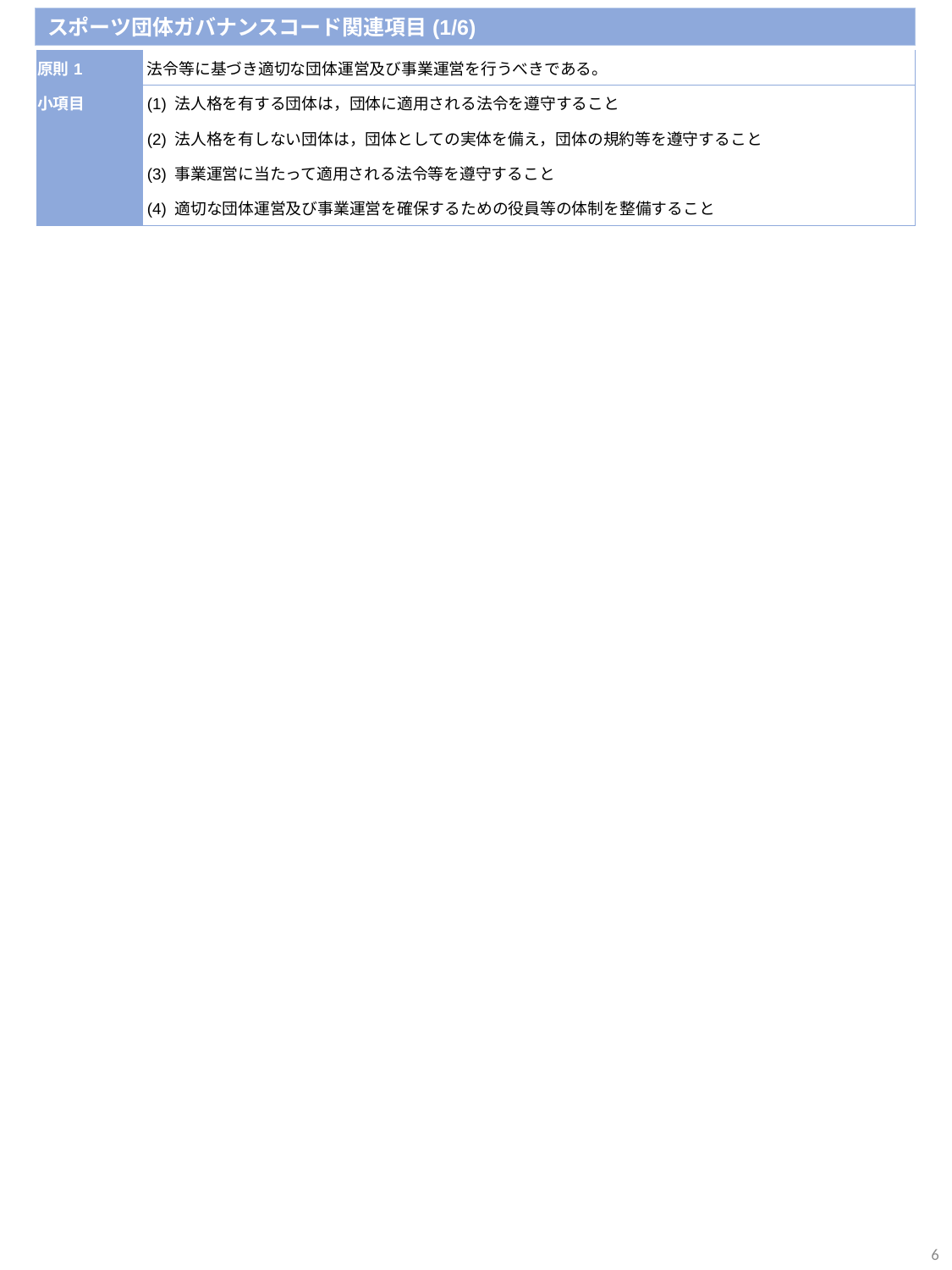

スポーツ団体ガバナンスコード関連項目(1/6)
| 原則1 |  |  | 法令等に基づき適切な団体運営及び事業運営を行うべきである。 |
| --- | --- | --- | --- |
| 小項目 |  |  | (1) 法人格を有する団体は，団体に適用される法令を遵守すること |
|  |  |  | (2) 法人格を有しない団体は，団体としての実体を備え，団体の規約等を遵守すること |
|  |  |  | (3) 事業運営に当たって適用される法令等を遵守すること |
|  |  |  | (4) 適切な団体運営及び事業運営を確保するための役員等の体制を整備すること |
6